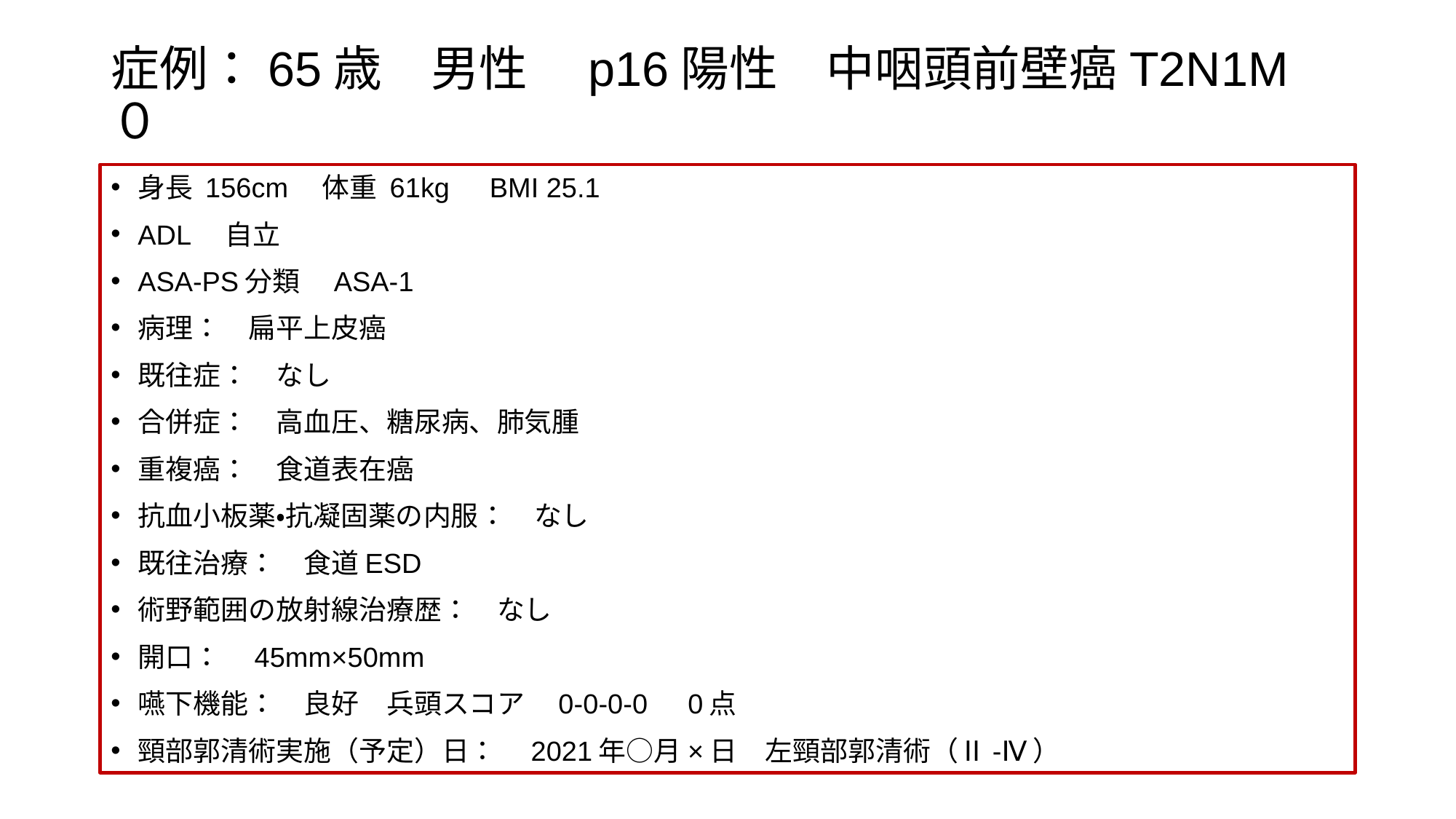

# 症例：65歳　男性　p16陽性　中咽頭前壁癌T2N1M０
身長 156cm　体重 61kg　BMI 25.1
ADL　自立
ASA-PS分類　ASA-1
病理：　扁平上皮癌
既往症：　なし
合併症：　高血圧、糖尿病、肺気腫
重複癌：　食道表在癌
抗血小板薬・抗凝固薬の内服：　なし
既往治療：　食道ESD
術野範囲の放射線治療歴：　なし
開口：　45mm×50mm
嚥下機能：　良好　兵頭スコア　0-0-0-0　0点
頸部郭清術実施（予定）日：　2021年○月×日　左頸部郭清術（Ⅱ-Ⅳ）